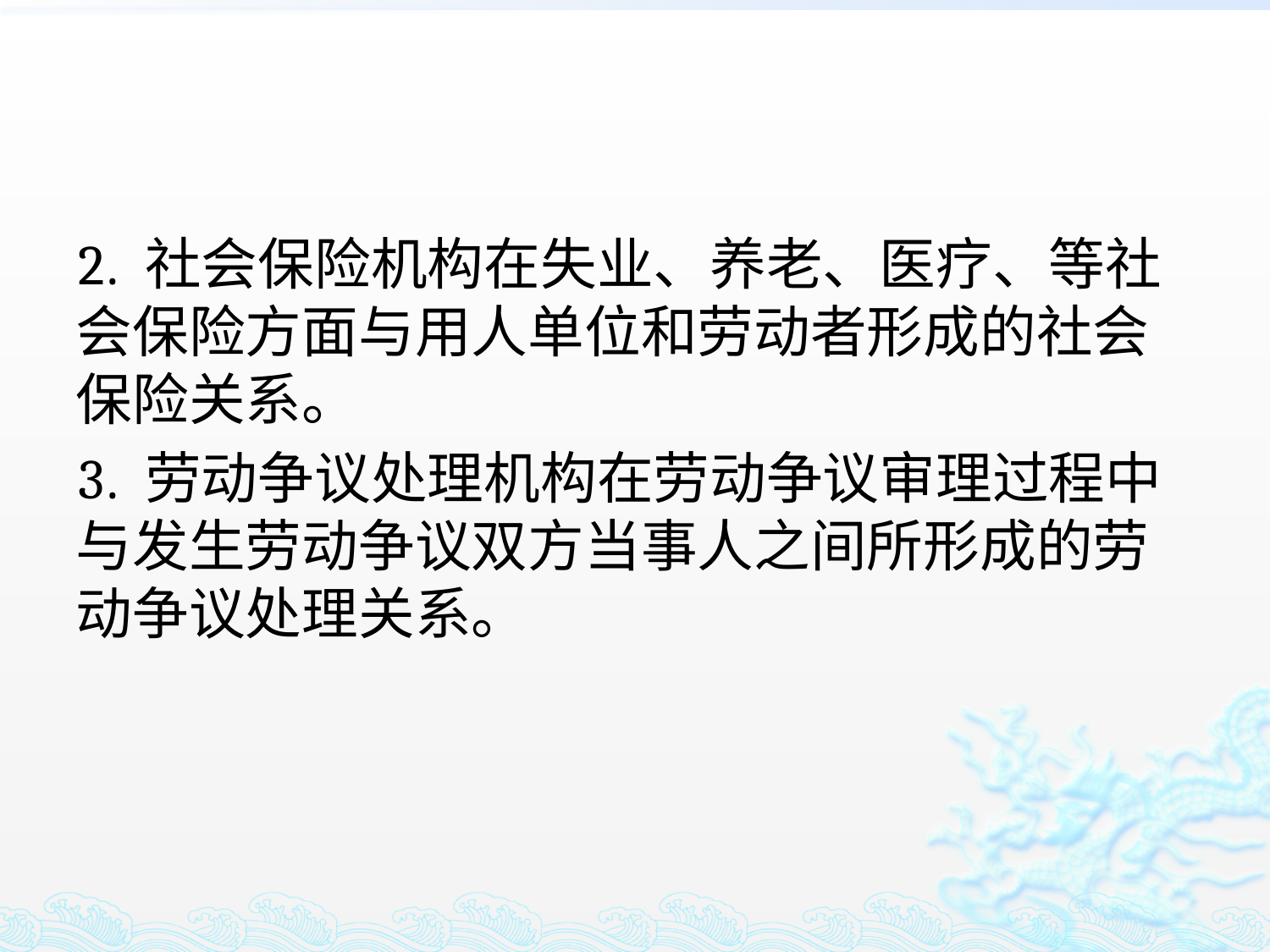

#
2. 社会保险机构在失业、养老、医疗、等社会保险方面与用人单位和劳动者形成的社会保险关系。
3. 劳动争议处理机构在劳动争议审理过程中与发生劳动争议双方当事人之间所形成的劳动争议处理关系。